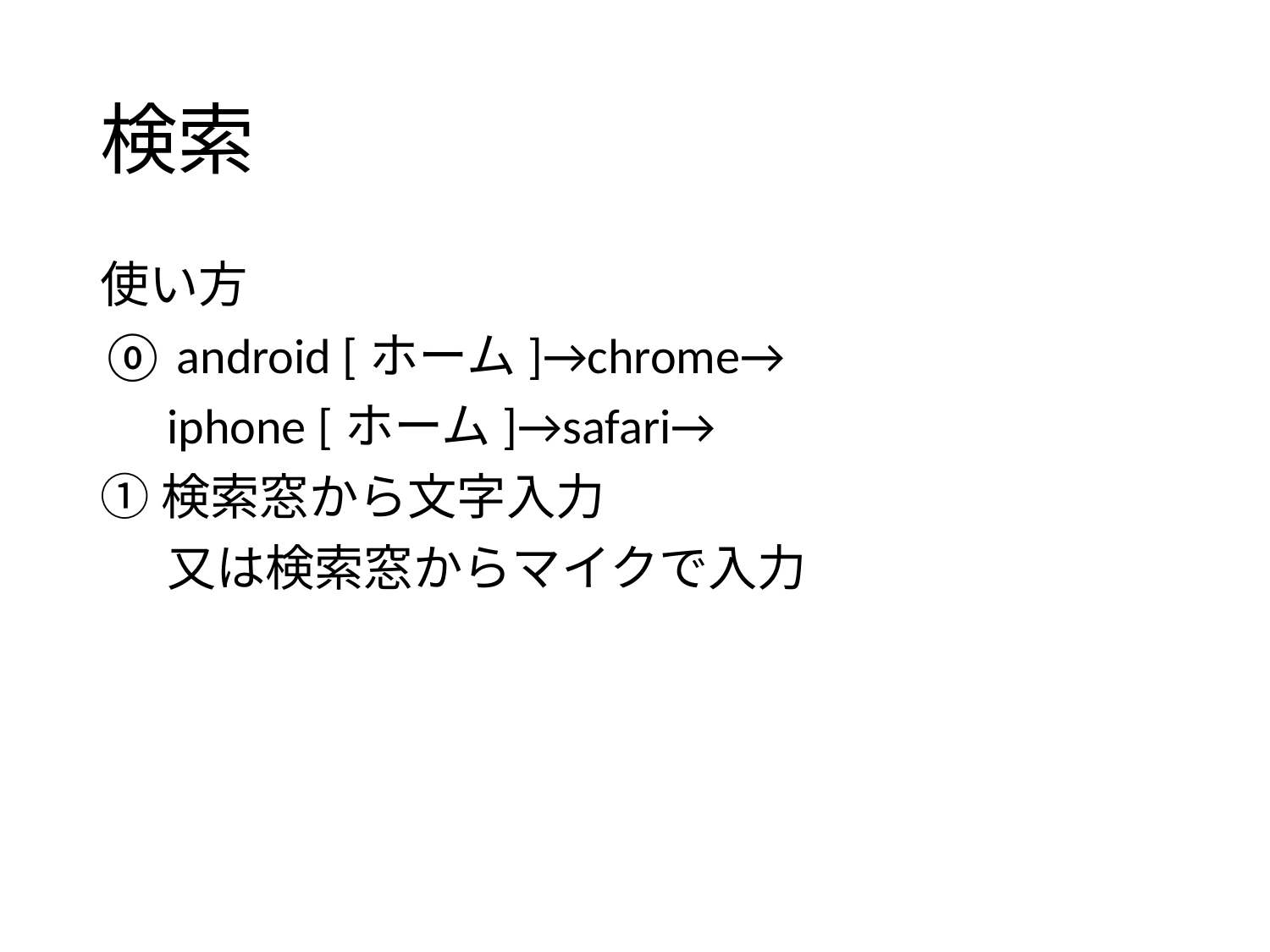

# 検索
使い方
⓪ android [ホーム]→chrome→
      iphone [ホーム]→safari→
①検索窓から文字入力
     又は検索窓からマイクで入力